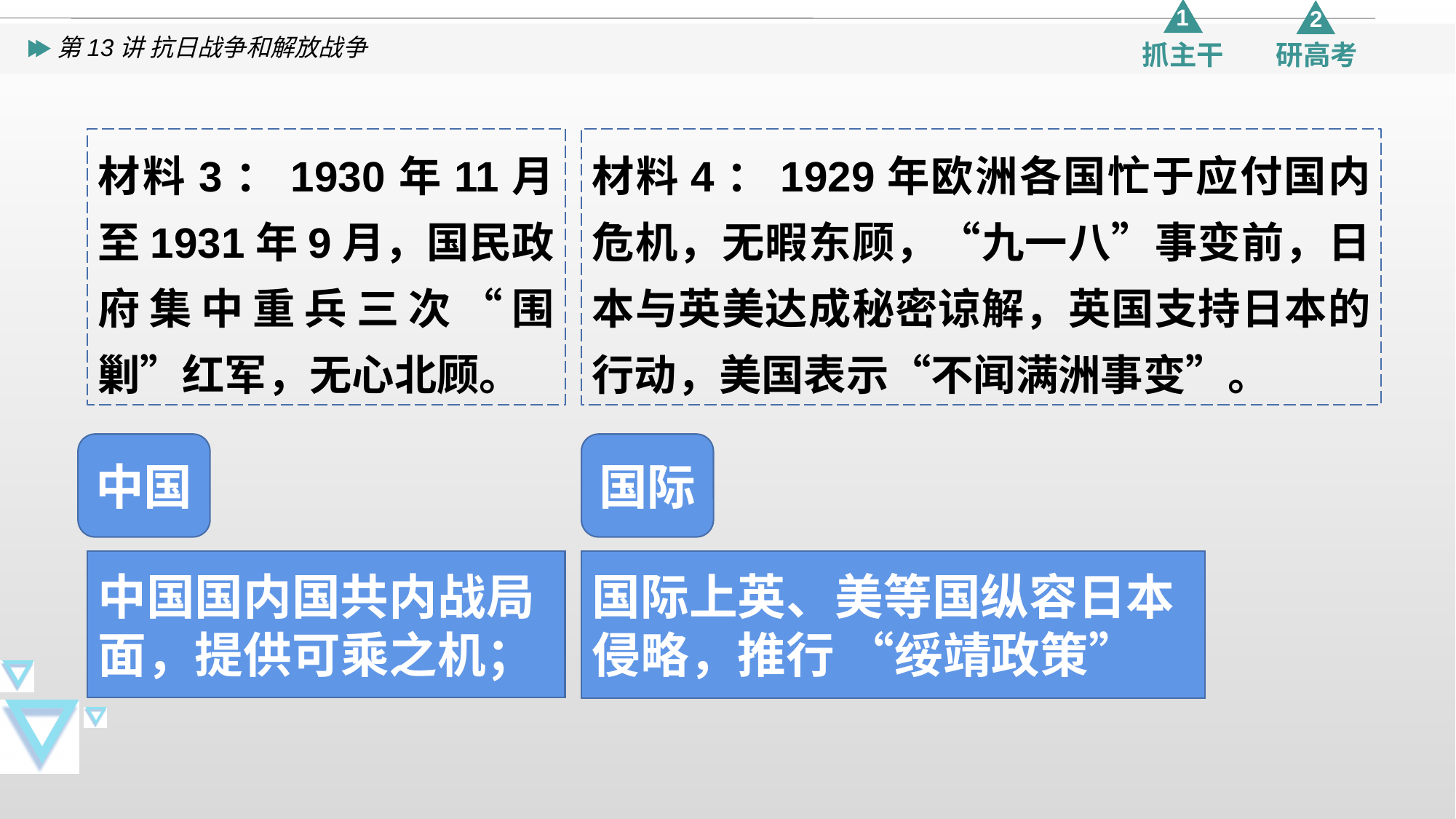

材料3：1930年11月至1931年9月，国民政府集中重兵三次“围剿”红军，无心北顾。
材料4：1929年欧洲各国忙于应付国内危机，无暇东顾，“九一八”事变前，日本与英美达成秘密谅解，英国支持日本的行动，美国表示“不闻满洲事变”。
中国
国际
中国国内国共内战局面，提供可乘之机；
国际上英、美等国纵容日本侵略，推行 “绥靖政策”